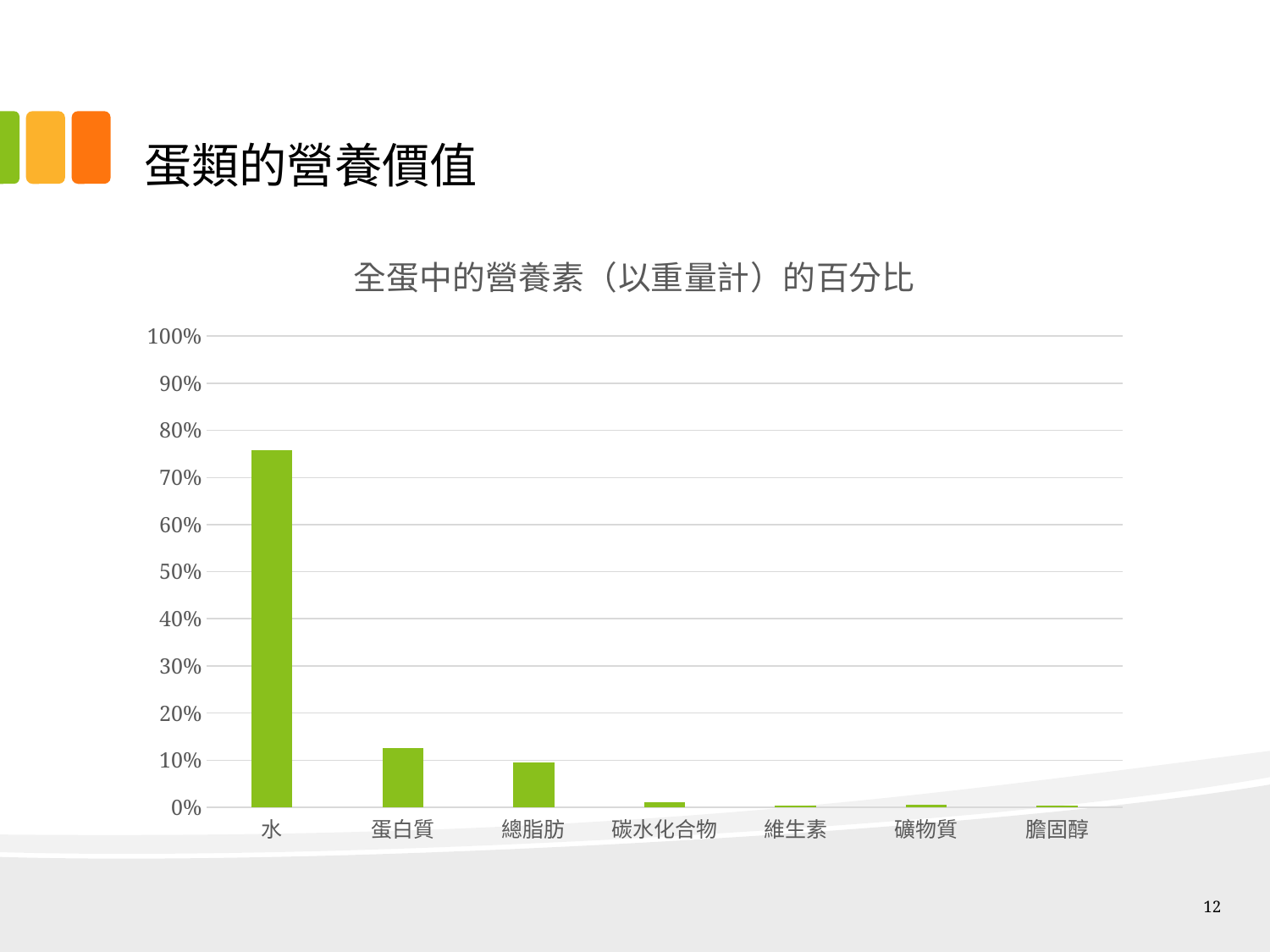

# 蛋類的營養價值

### Chart: 全蛋中的營養素（以重量計）的百分比

| Category | Percentage of Nutrient (By Weight) in a Whole Egg |
|---|---|
| 水 | 0.758 |
| 蛋白質 | 0.125 |
| 總脂肪 | 0.095 |
| 碳水化合物 | 0.011 |
| 維生素 | 0.003 |
| 礦物質 | 0.005 |
| 膽固醇 | 0.004 |
12